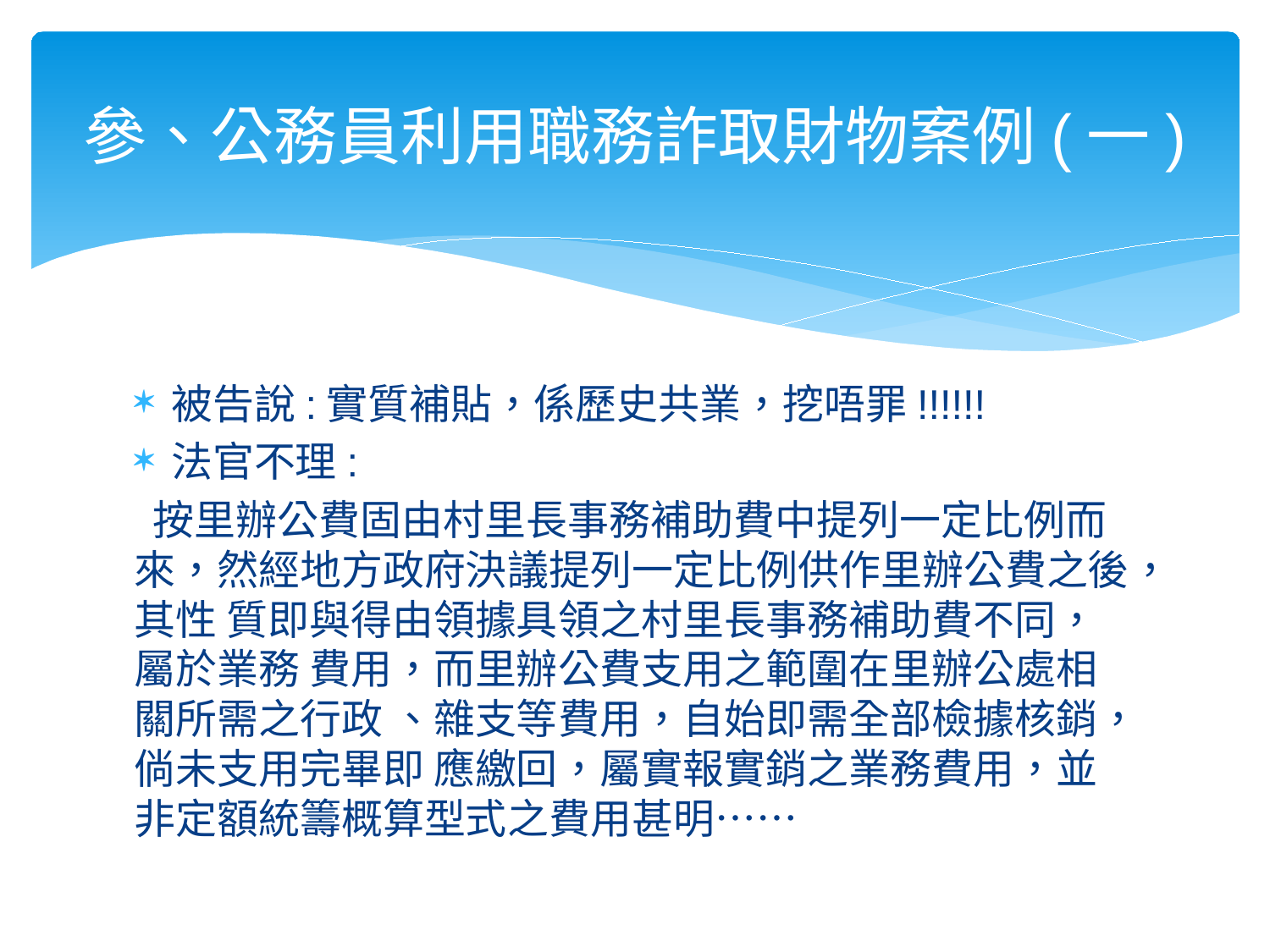

# 參、公務員利用職務詐取財物案例(一)
被告說:實質補貼，係歷史共業，挖唔罪!!!!!!
法官不理:
 按里辦公費固由村里長事務補助費中提列一定比例而來，然經地方政府決議提列一定比例供作里辦公費之後，其性 質即與得由領據具領之村里長事務補助費不同，屬於業務 費用，而里辦公費支用之範圍在里辦公處相關所需之行政 、雜支等費用，自始即需全部檢據核銷，倘未支用完畢即 應繳回，屬實報實銷之業務費用，並非定額統籌概算型式之費用甚明……